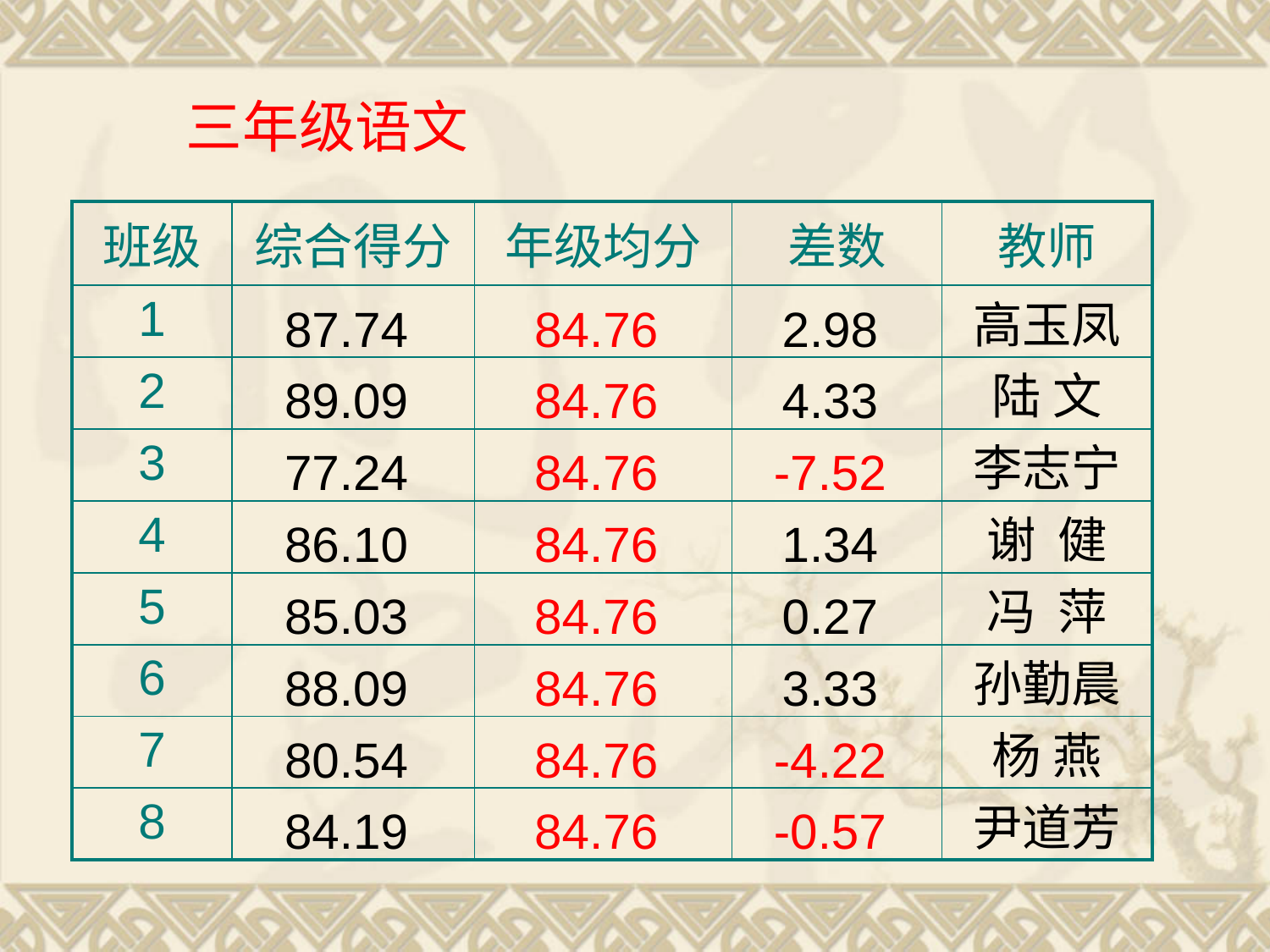

三年级语文
| 班级 | 综合得分 | 年级均分 | 差数 | 教师 |
| --- | --- | --- | --- | --- |
| 1 | 87.74 | 84.76 | 2.98 | 高玉凤 |
| 2 | 89.09 | 84.76 | 4.33 | 陆 文 |
| 3 | 77.24 | 84.76 | -7.52 | 李志宁 |
| 4 | 86.10 | 84.76 | 1.34 | 谢 健 |
| 5 | 85.03 | 84.76 | 0.27 | 冯 萍 |
| 6 | 88.09 | 84.76 | 3.33 | 孙勤晨 |
| 7 | 80.54 | 84.76 | -4.22 | 杨 燕 |
| 8 | 84.19 | 84.76 | -0.57 | 尹道芳 |